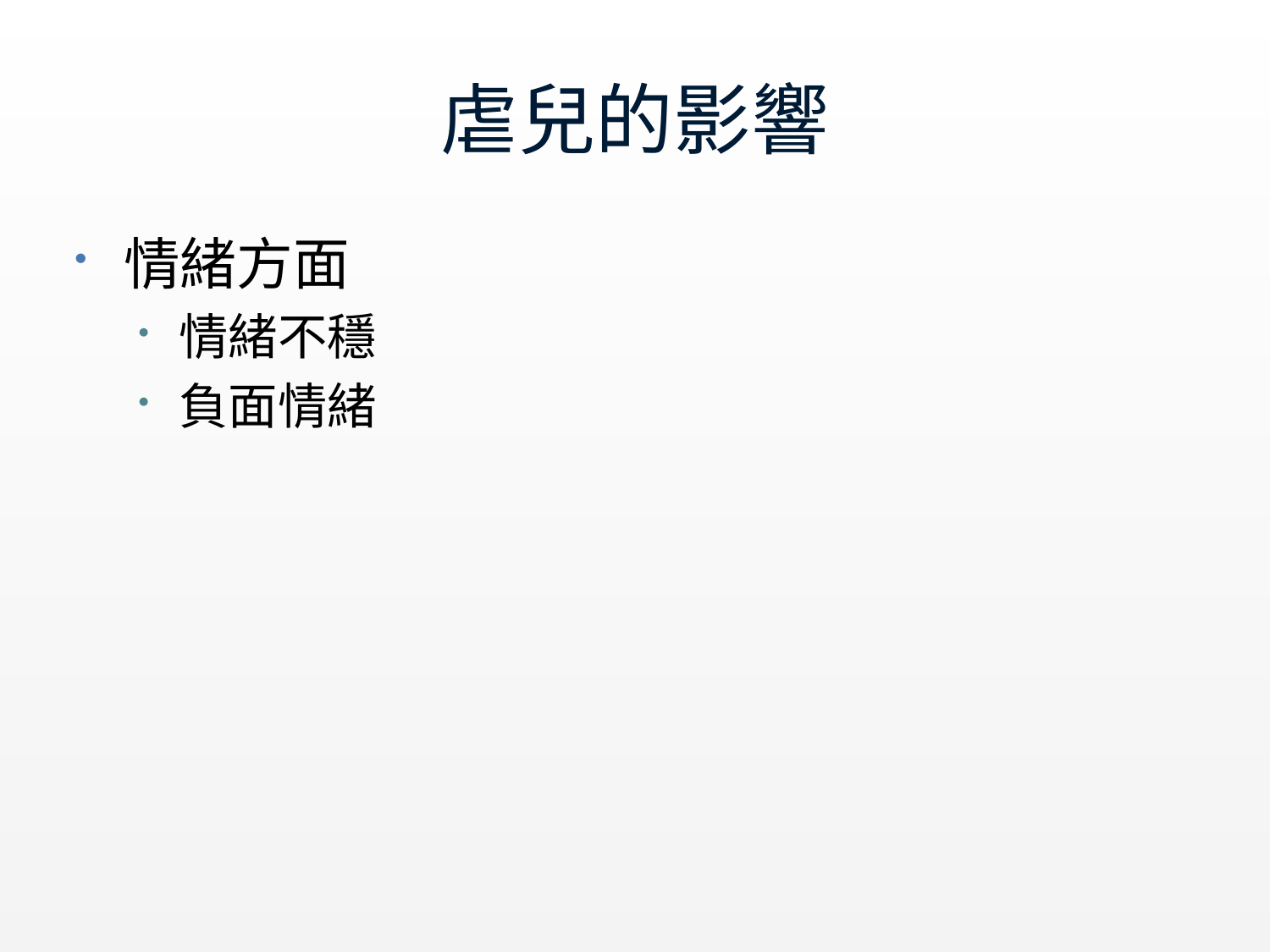

# 虐兒的影響
情緒方面
情緒不穩
負面情緒
kindylam/cp/swd
21